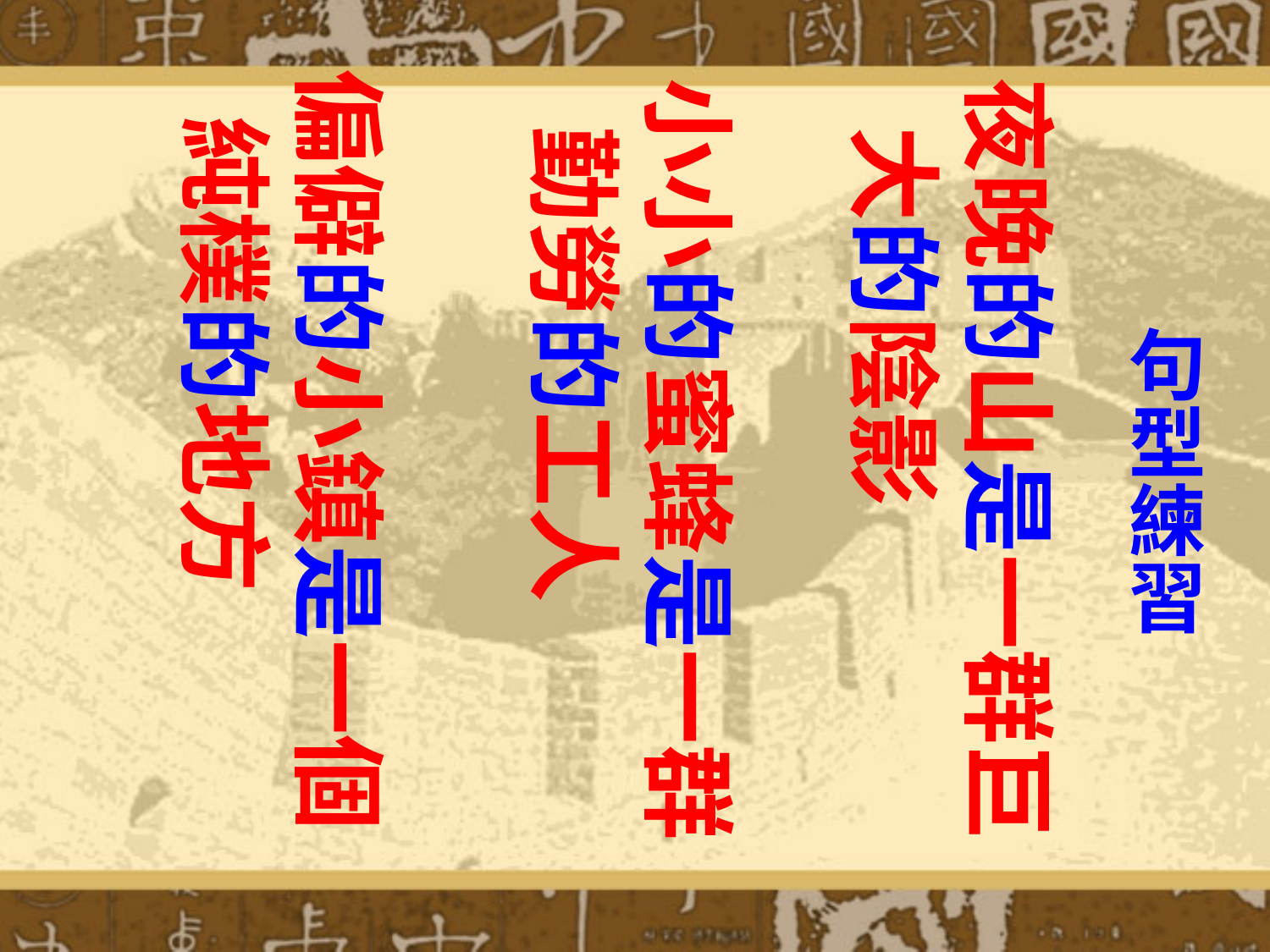

偏僻的小鎮是一個純樸的地方
小小的蜜蜂是一群勤勞的工人
夜晚的山是一群巨大的陰影
# 句型練習